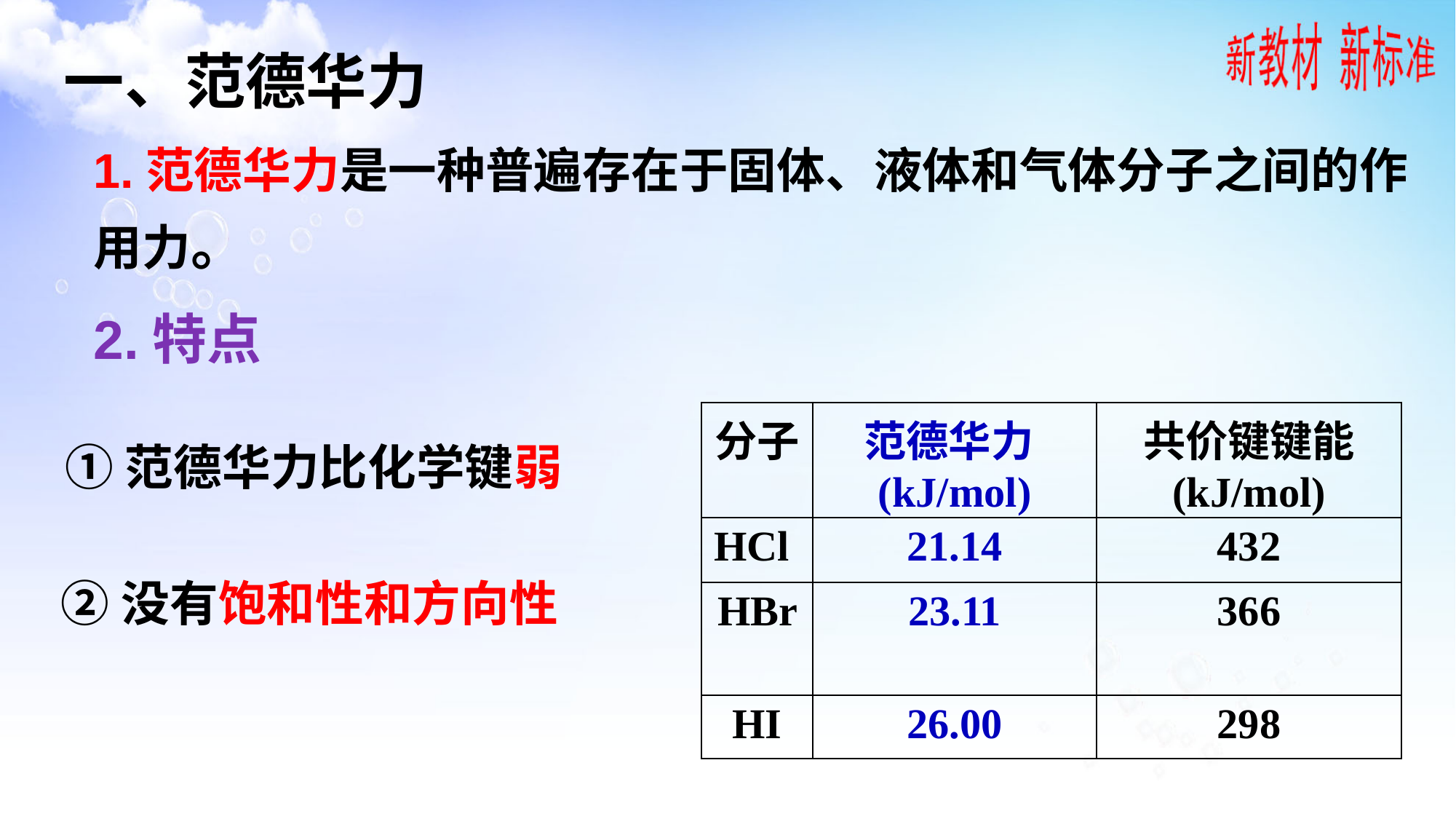

一、范德华力
1.范德华力是一种普遍存在于固体、液体和气体分子之间的作用力。
2.特点
①范德华力比化学键弱

| 分子 | 范德华力(kJ/mol) | 共价键键能 (kJ/mol) |
| --- | --- | --- |
| HCl | 21.14 | 432 |
| HBr | 23.11 | 366 |
| HI | 26.00 | 298 |
②没有饱和性和方向性